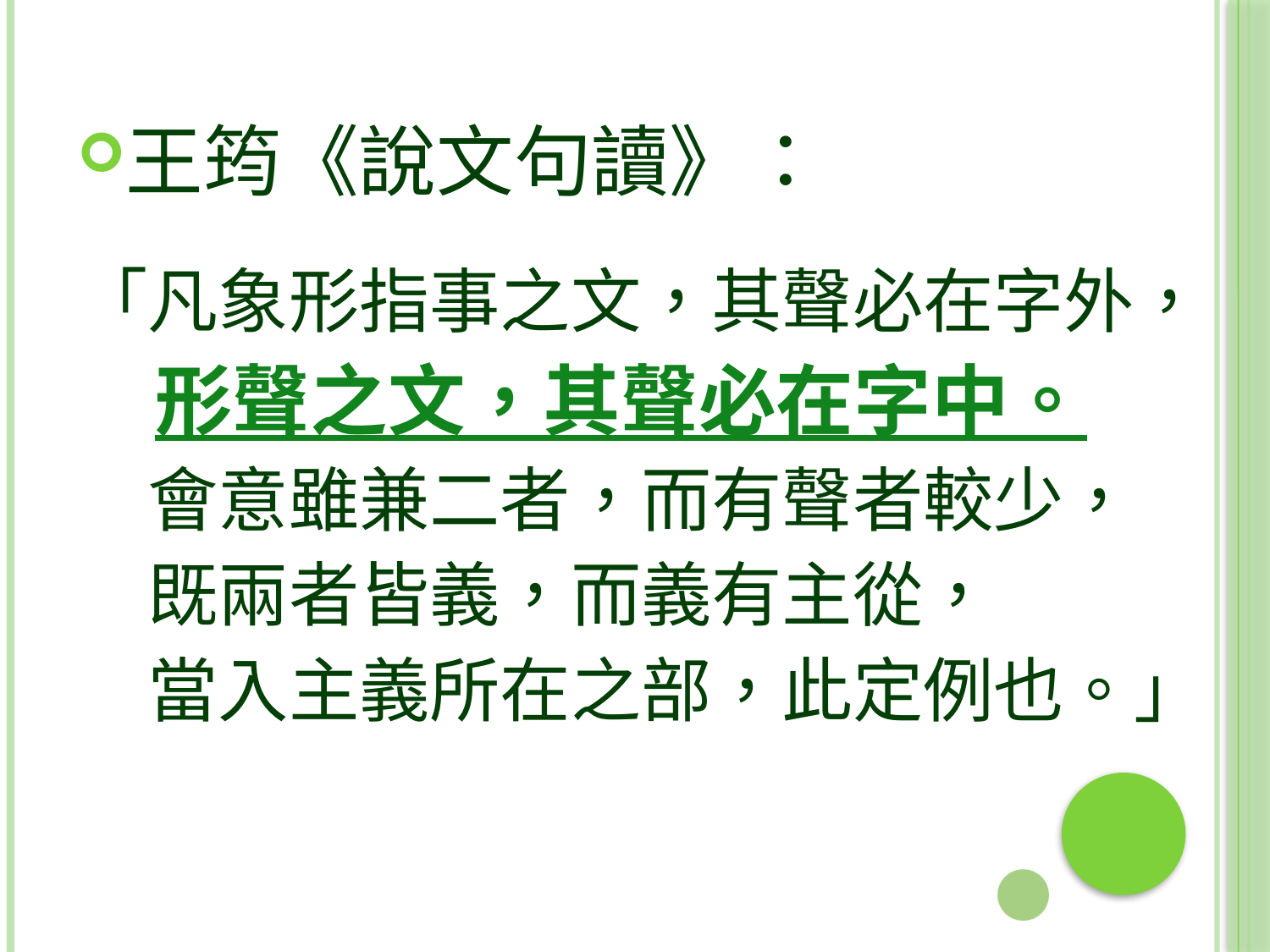

王筠《說文句讀》：

「凡象形指事之文，其聲必在字外，
　形聲之文，其聲必在字中。
　會意雖兼二者，而有聲者較少，
　既兩者皆義，而義有主從，
　當入主義所在之部，此定例也。」